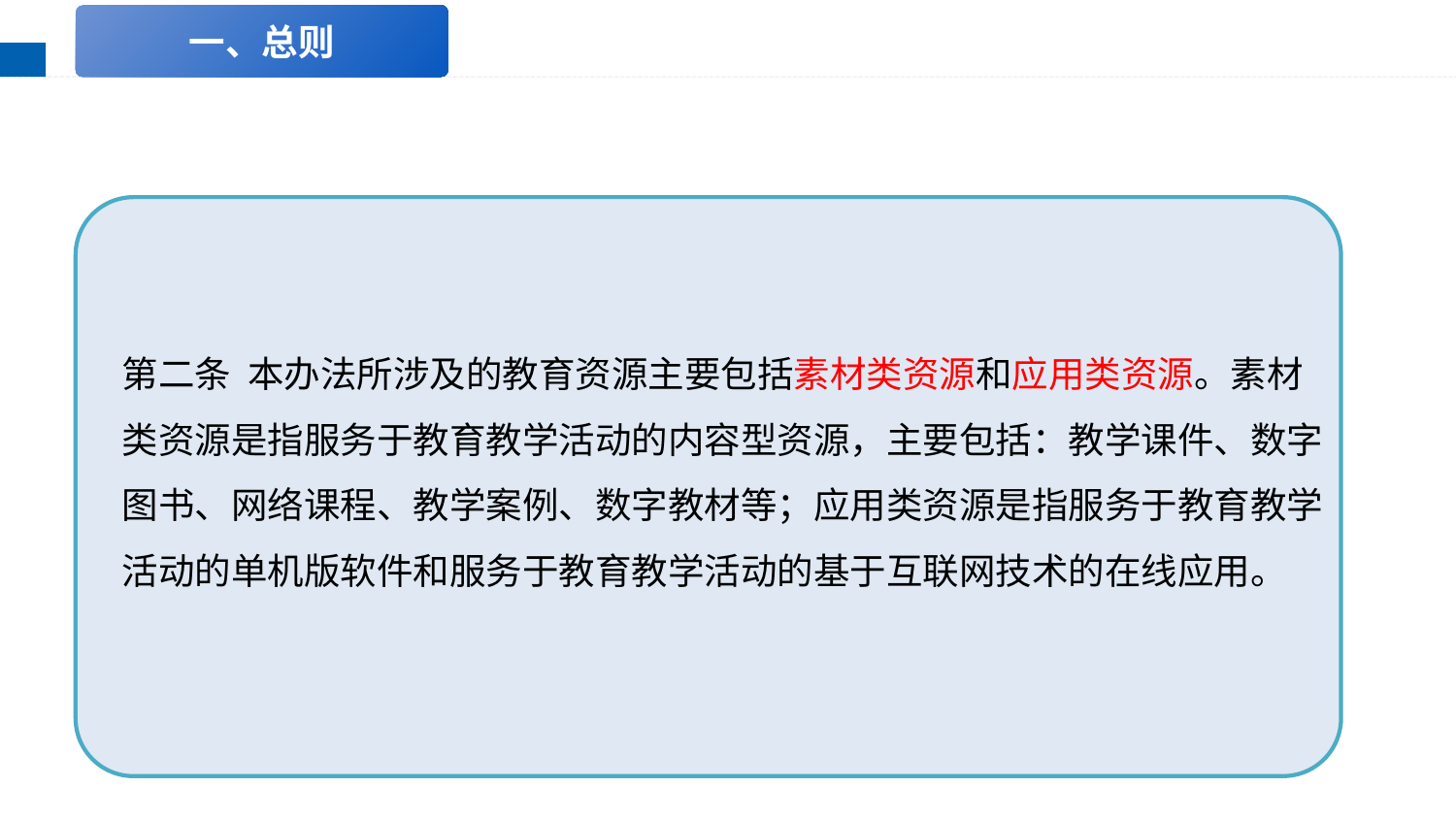

一、总则

第二条  本办法所涉及的教育资源主要包括素材类资源和应用类资源。素材类资源是指服务于教育教学活动的内容型资源，主要包括：教学课件、数字图书、网络课程、教学案例、数字教材等；应用类资源是指服务于教育教学活动的单机版软件和服务于教育教学活动的基于互联网技术的在线应用。